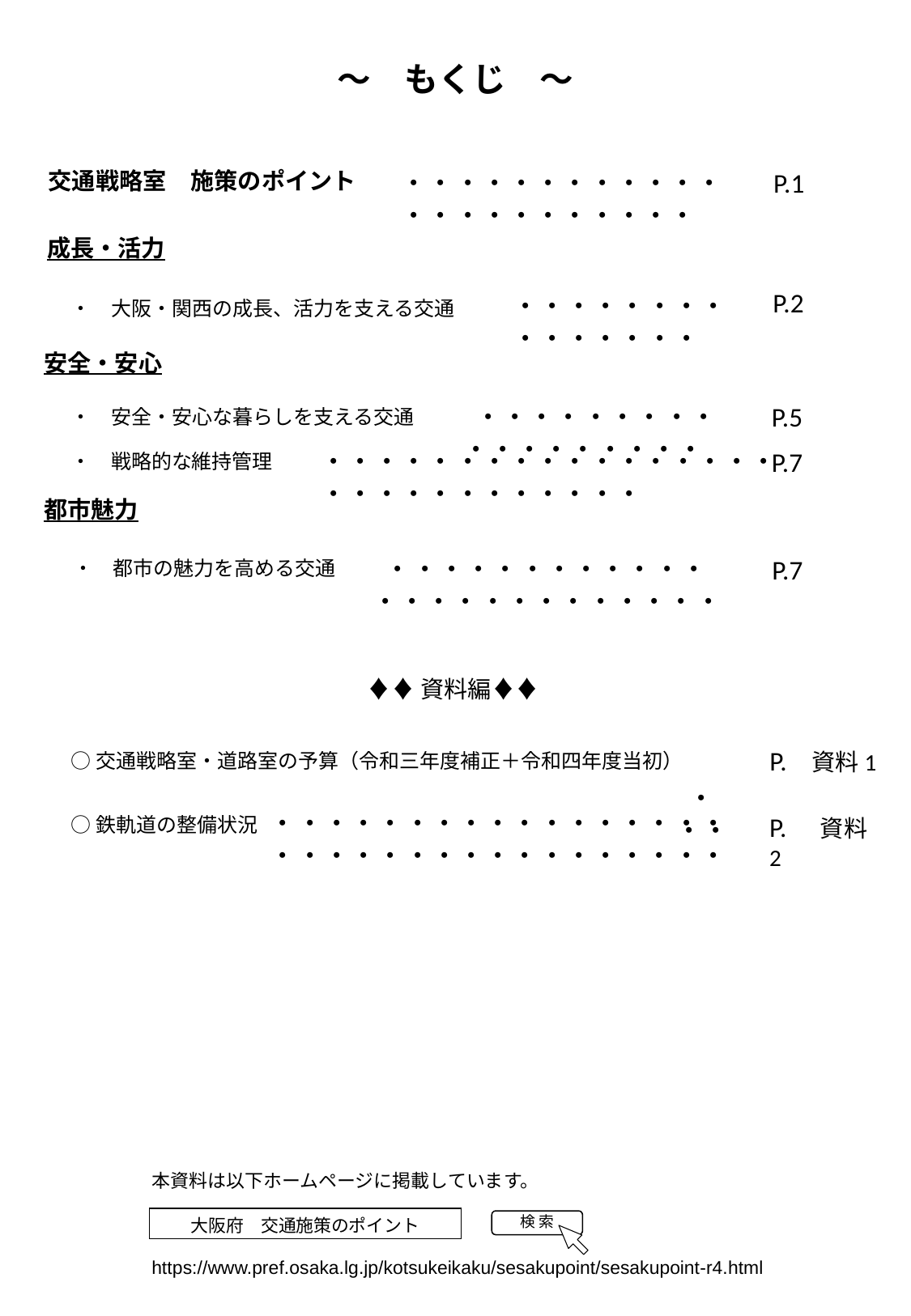

～　もくじ　～
交通戦略室　施策のポイント
P.1
・・・・・・・・・・・・・・・・・・・・・・・
成長・活力
P.2
・・・・・・・・・・・・・・・
・　大阪・関西の成長、活力を支える交通
安全・安心
 ・・・・・・・・・・・・・・・・・・
P.5
・・・・・・・・・・・・・・・・・・・・・・・・・・・・・
P.7
・　安全・安心な暮らしを支える交通
・　戦略的な維持管理
都市魅力
 ・・・・・・・・・・・・・・・・・・・・・・・・・
P.7
・　都市の魅力を高める交通
♦♦資料編♦♦
P.   資料1
○交通戦略室・道路室の予算（令和三年度補正＋令和四年度当初）
  ・・・
・・・・・・・・・・・・・・・・・・・・・・・・・・・・・・・・・・
P.　資料2
○鉄軌道の整備状況
本資料は以下ホームページに掲載しています。
大阪府　交通施策のポイント
検 索

https://www.pref.osaka.lg.jp/kotsukeikaku/sesakupoint/sesakupoint-r4.html